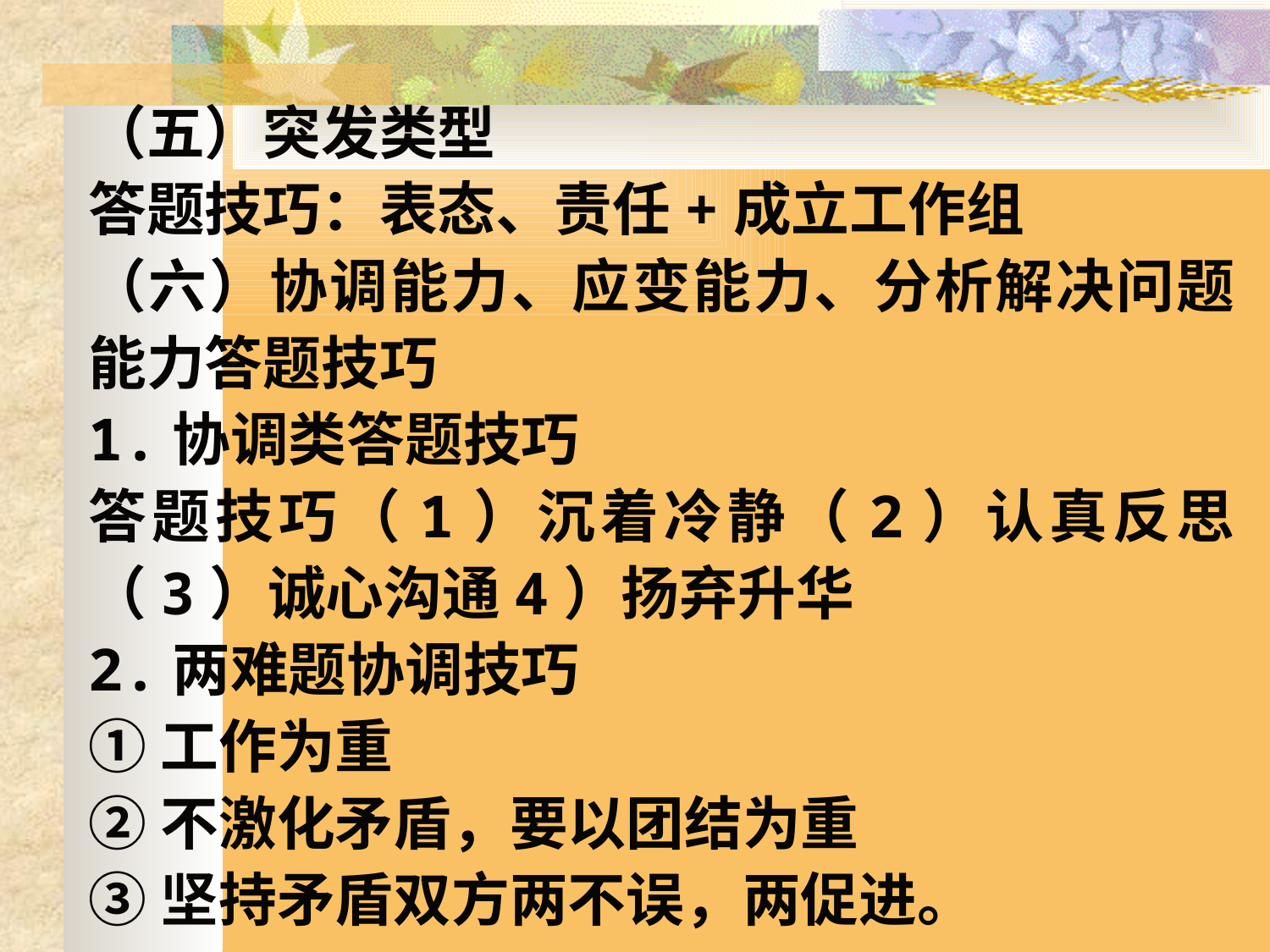

（五）突发类型
答题技巧：表态、责任+成立工作组
（六）协调能力、应变能力、分析解决问题能力答题技巧
1.协调类答题技巧
答题技巧（1）沉着冷静（2）认真反思（3）诚心沟通4）扬弃升华
2.两难题协调技巧
①工作为重
②不激化矛盾，要以团结为重
③坚持矛盾双方两不误，两促进。